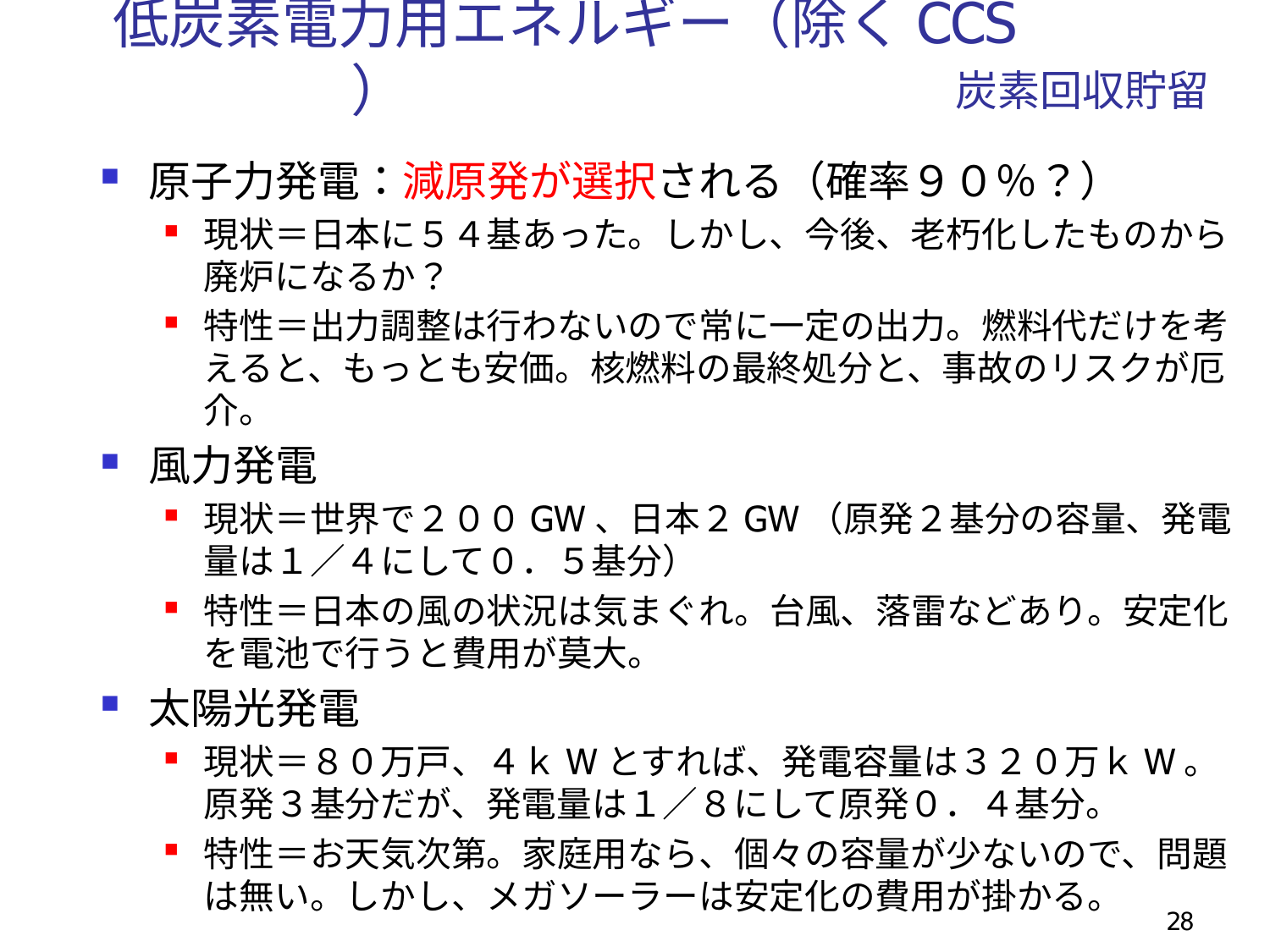

炭素回収貯留
# 低炭素電力用エネルギー（除くCCS　　　　　　　 ）
原子力発電：減原発が選択される（確率９０％？）
現状＝日本に５４基あった。しかし、今後、老朽化したものから廃炉になるか？
特性＝出力調整は行わないので常に一定の出力。燃料代だけを考えると、もっとも安価。核燃料の最終処分と、事故のリスクが厄介。
風力発電
現状＝世界で２００GW、日本２GW（原発２基分の容量、発電量は１／４にして０．５基分）
特性＝日本の風の状況は気まぐれ。台風、落雷などあり。安定化を電池で行うと費用が莫大。
太陽光発電
現状＝８０万戸、４ｋWとすれば、発電容量は３２０万ｋW。原発３基分だが、発電量は１／８にして原発０．４基分。
特性＝お天気次第。家庭用なら、個々の容量が少ないので、問題は無い。しかし、メガソーラーは安定化の費用が掛かる。

28